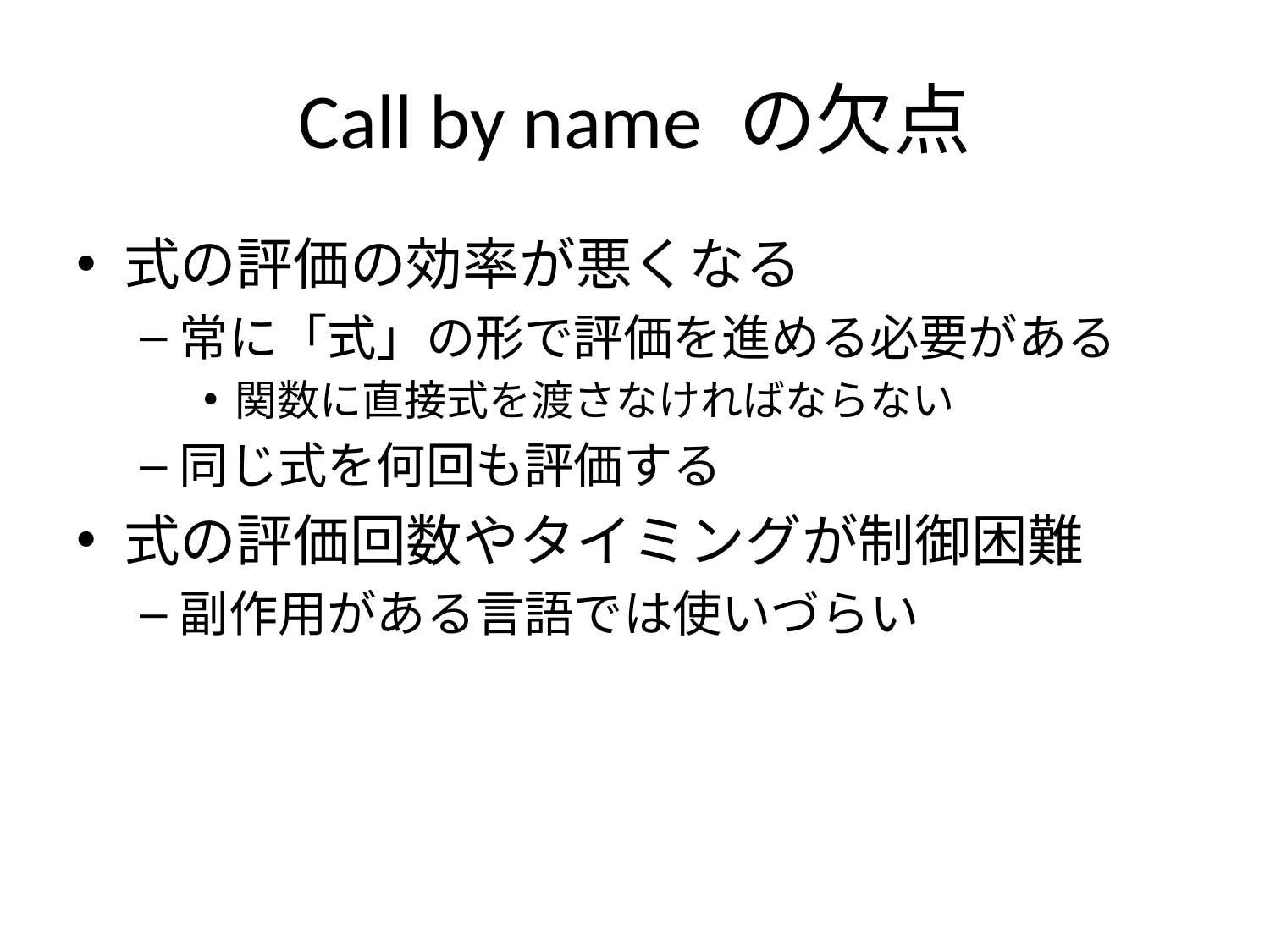

# Call by name の欠点
式の評価の効率が悪くなる
常に「式」の形で評価を進める必要がある
関数に直接式を渡さなければならない
同じ式を何回も評価する
式の評価回数やタイミングが制御困難
副作用がある言語では使いづらい